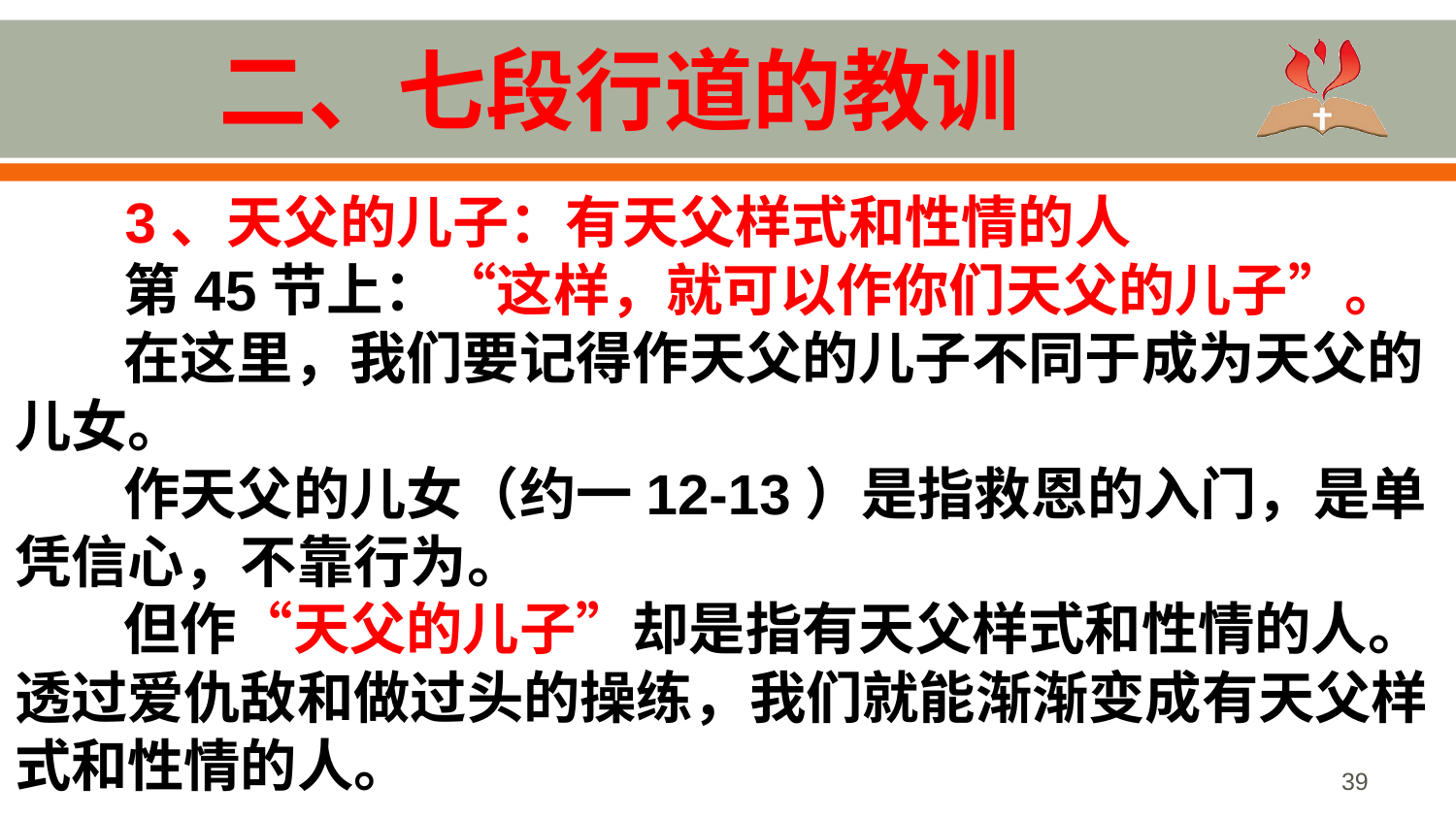

# 二、七段行道的教训
       3、天父的儿子：有天父样式和性情的人
第45节上：“这样，就可以作你们天父的儿子”。
在这里，我们要记得作天父的儿子不同于成为天父的儿女。
作天父的儿女（约一12-13）是指救恩的入门，是单凭信心，不靠行为。
但作“天父的儿子”却是指有天父样式和性情的人。透过爱仇敌和做过头的操练，我们就能渐渐变成有天父样式和性情的人。

39